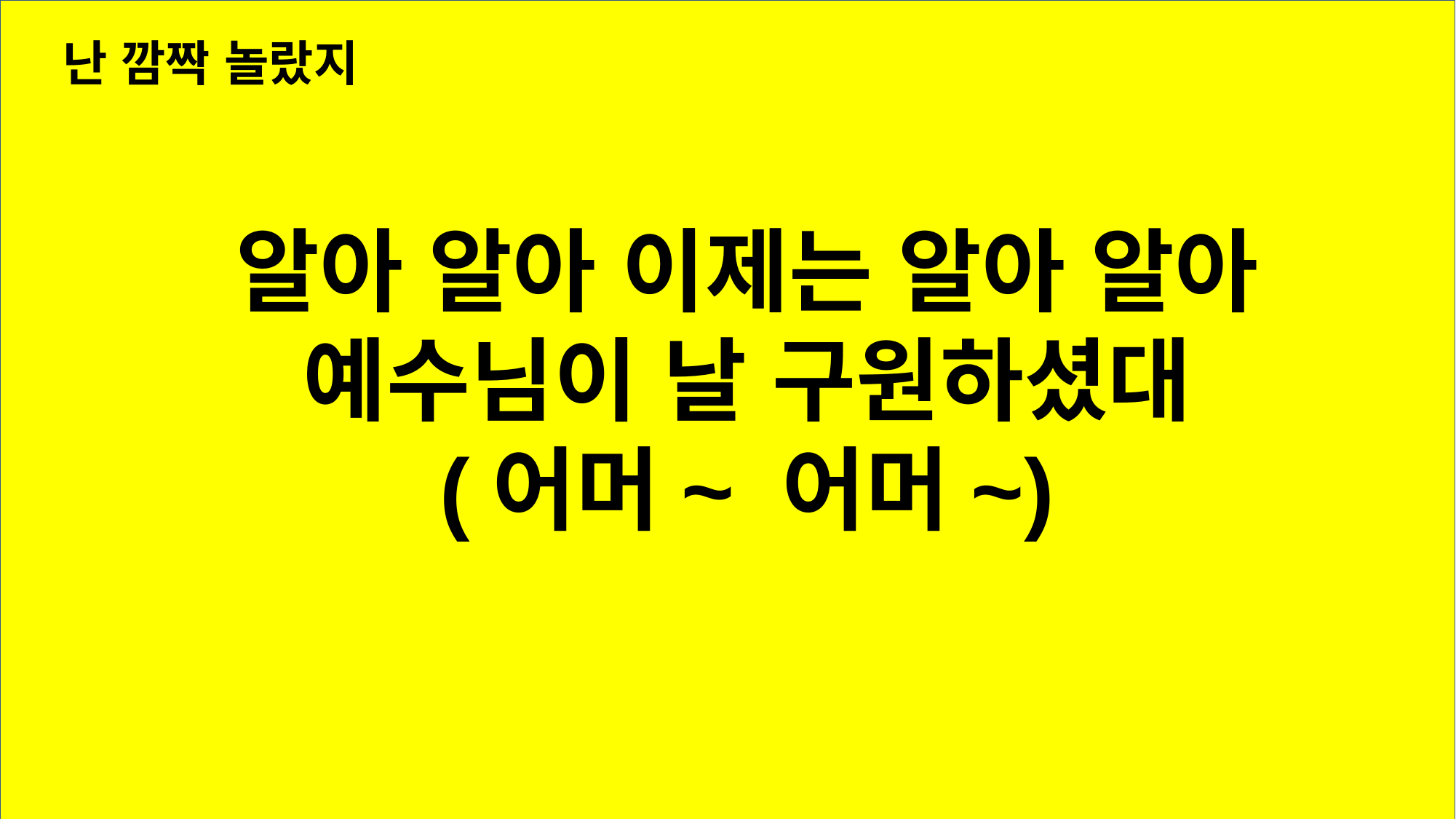

난 깜짝 놀랐지

알아 알아 이제는 알아 알아
예수님이 날 구원하셨대
(어머~ 어머~)